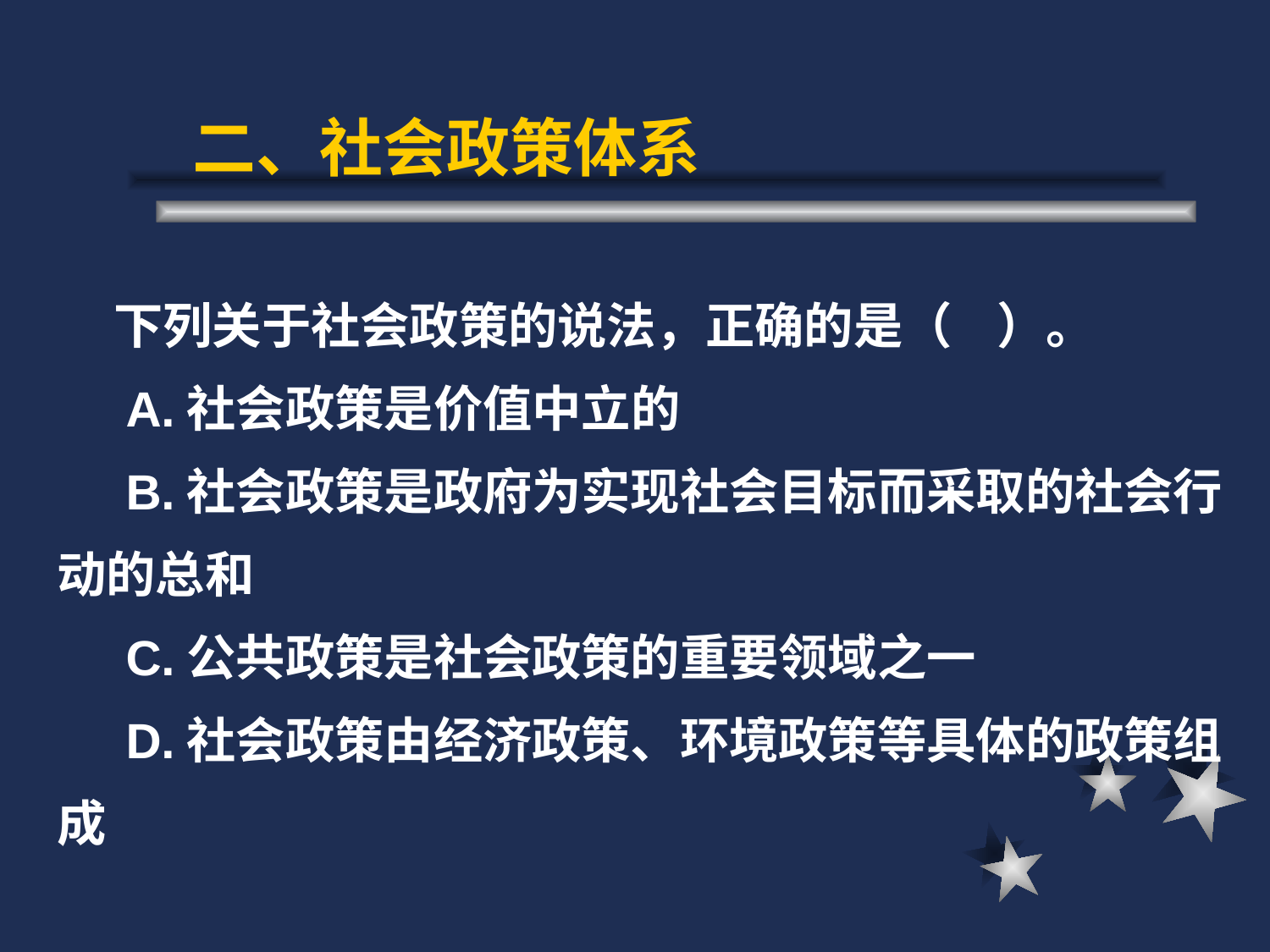

# 二、社会政策体系
    下列关于社会政策的说法，正确的是（    ）。
     A.社会政策是价值中立的
     B.社会政策是政府为实现社会目标而采取的社会行动的总和
     C.公共政策是社会政策的重要领域之一
     D.社会政策由经济政策、环境政策等具体的政策组成
20